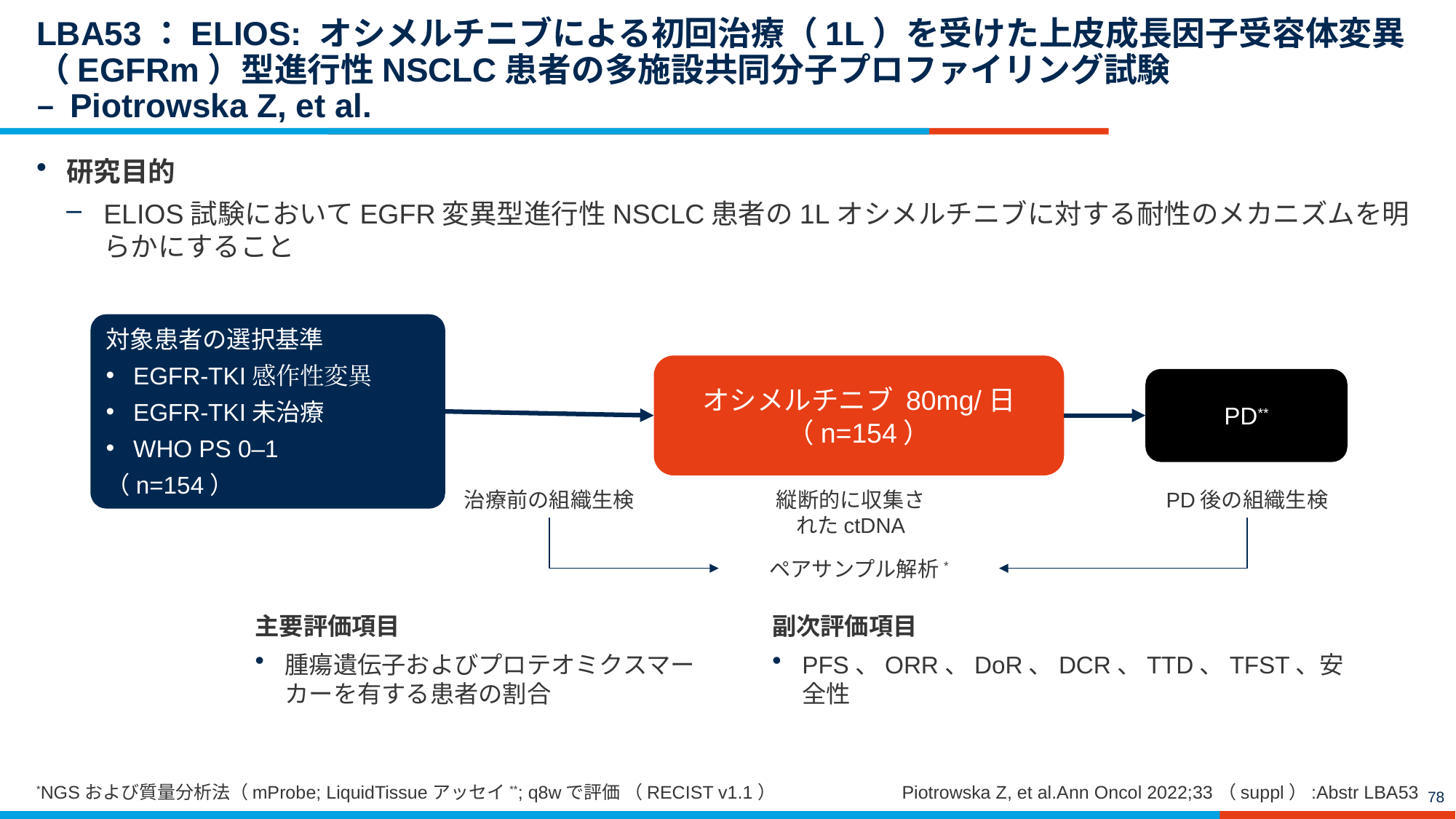

# LBA53：ELIOS: オシメルチニブによる初回治療（1L）を受けた上皮成長因子受容体変異（EGFRm）型進行性NSCLC患者の多施設共同分子プロファイリング試験 – Piotrowska Z, et al.
研究目的
ELIOS試験においてEGFR変異型進行性NSCLC患者の1Lオシメルチニブに対する耐性のメカニズムを明らかにすること
対象患者の選択基準
EGFR-TKI感作性変異
EGFR-TKI未治療
WHO PS 0–1
（n=154）
オシメルチニブ 80mg/日
（n=154）
PD**
治療前の組織生検
縦断的に収集されたctDNA
PD後の組織生検
ペアサンプル解析*
主要評価項目
腫瘍遺伝子およびプロテオミクスマーカーを有する患者の割合
副次評価項目
PFS、ORR、DoR、DCR、TTD、TFST、安全性
*NGSおよび質量分析法（mProbe; LiquidTissueアッセイ**; q8wで評価 （RECIST v1.1）
Piotrowska Z, et al.Ann Oncol 2022;33（suppl）:Abstr LBA53